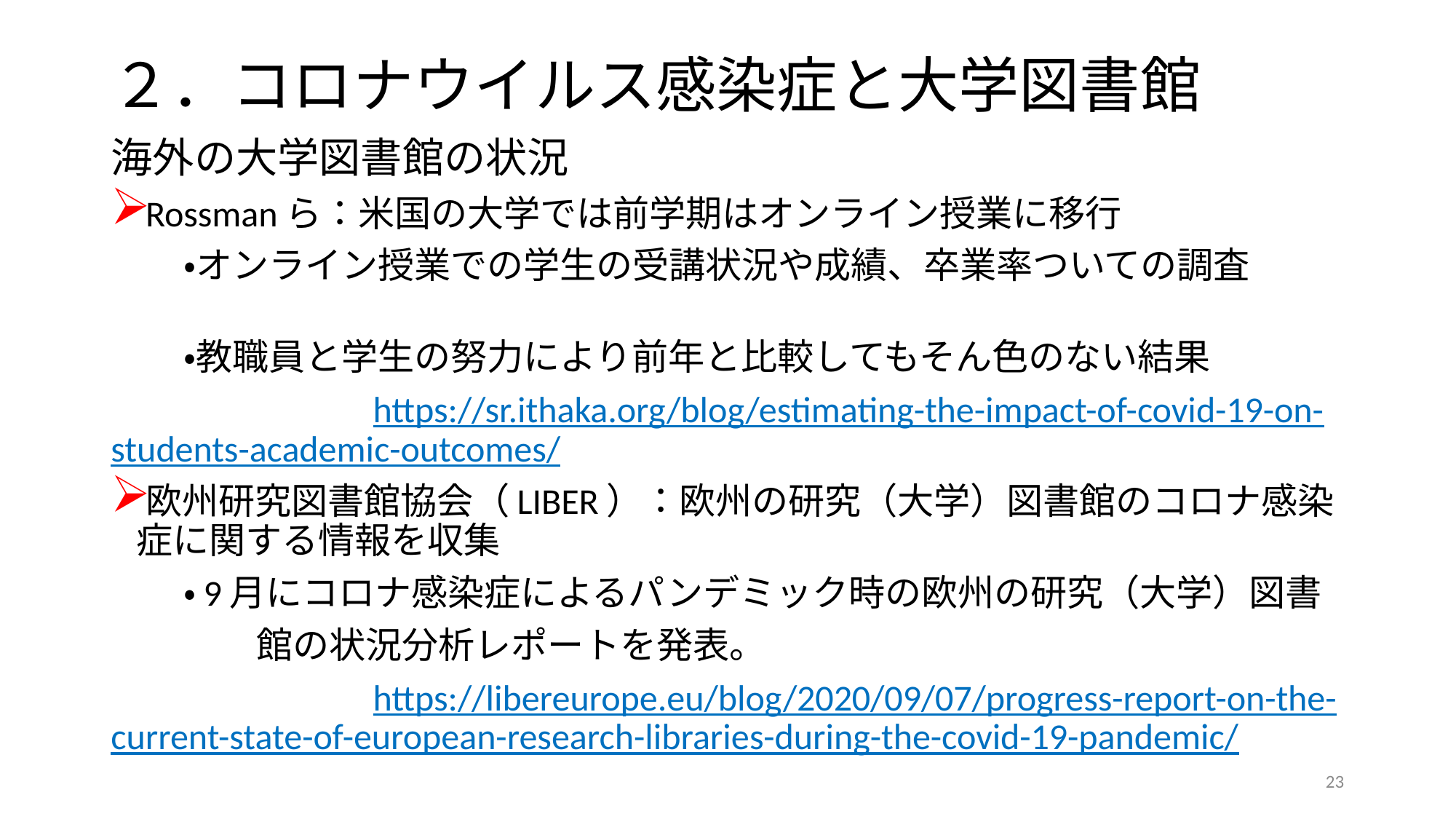

# ２．コロナウイルス感染症と大学図書館
海外の大学図書館の状況
Rossmanら：米国の大学では前学期はオンライン授業に移行
　　・オンライン授業での学生の受講状況や成績、卒業率ついての調査
　　・教職員と学生の努力により前年と比較してもそん色のない結果
　　　　　　　https://sr.ithaka.org/blog/estimating-the-impact-of-covid-19-on-students-academic-outcomes/
欧州研究図書館協会（LIBER）：欧州の研究（大学）図書館のコロナ感染症に関する情報を収集
　　・9月にコロナ感染症によるパンデミック時の欧州の研究（大学）図書
　　　　館の状況分析レポートを発表。
　　　　　　　https://libereurope.eu/blog/2020/09/07/progress-report-on-the-current-state-of-european-research-libraries-during-the-covid-19-pandemic/
23